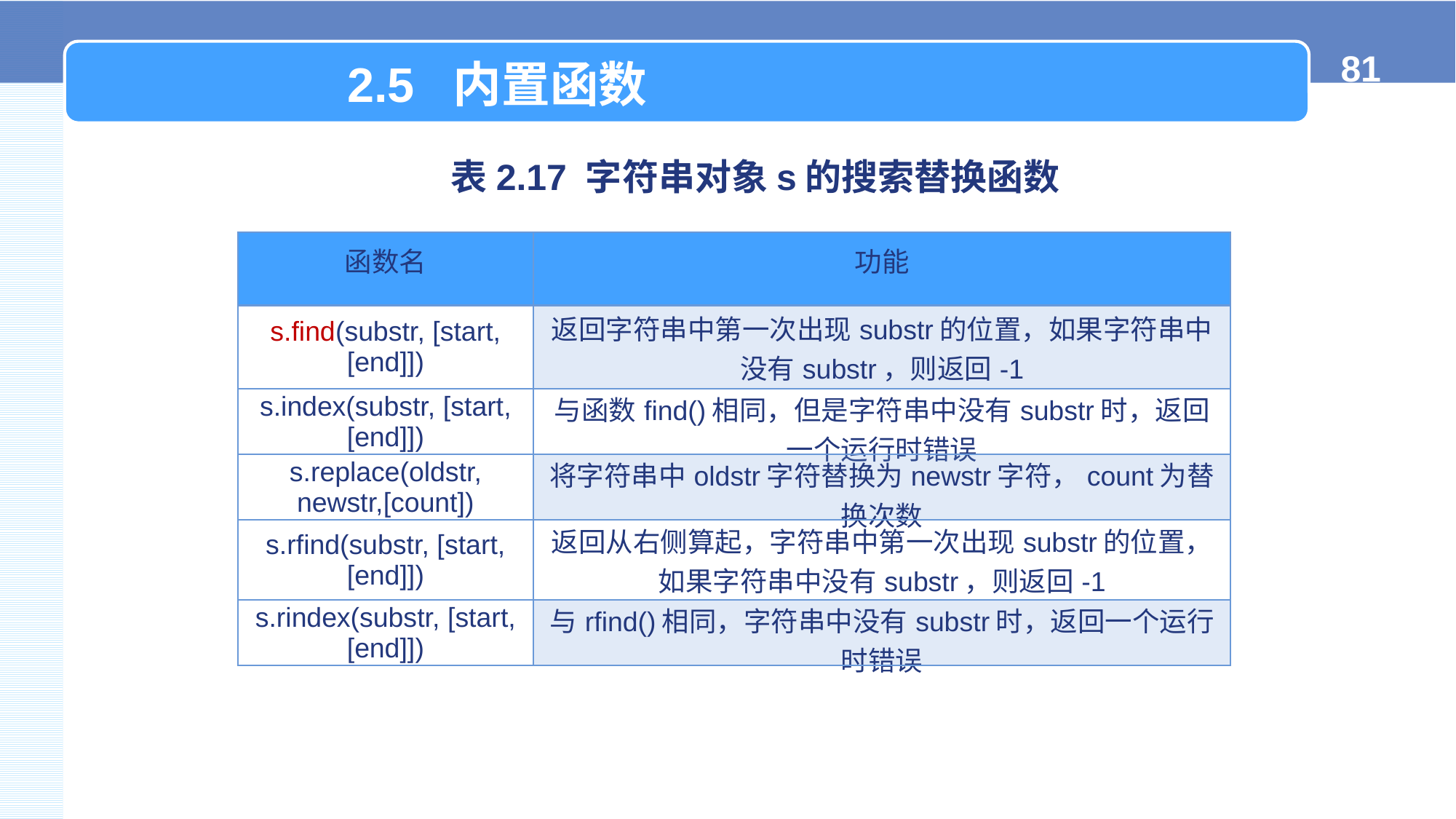

2.5  内置函数
表2.17 字符串对象s的搜索替换函数

| 函数名 | 功能 |
| --- | --- |
| s.find(substr, [start,[end]]) | 返回字符串中第一次出现substr的位置，如果字符串中没有substr，则返回-1 |
| s.index(substr, [start,[end]]) | 与函数find()相同，但是字符串中没有substr时，返回一个运行时错误 |
| s.replace(oldstr, newstr,[count]) | 将字符串中oldstr字符替换为newstr字符，count为替换次数 |
| s.rfind(substr, [start,[end]]) | 返回从右侧算起，字符串中第一次出现substr的位置，如果字符串中没有substr，则返回-1 |
| s.rindex(substr, [start,[end]]) | 与rfind()相同，字符串中没有substr时，返回一个运行时错误 |